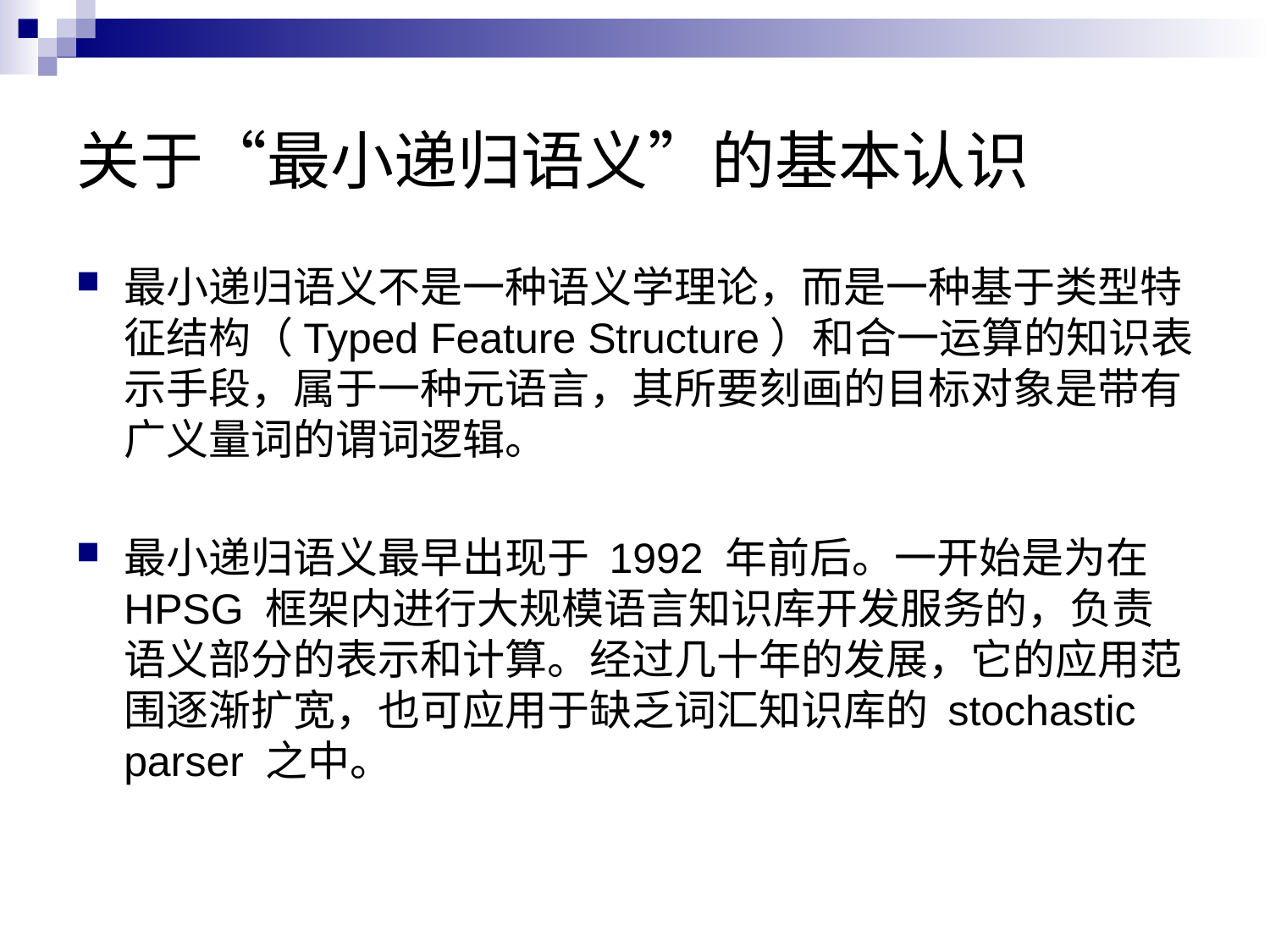

# 关于“最小递归语义”的基本认识
最小递归语义不是一种语义学理论，而是一种基于类型特征结构（Typed Feature Structure）和合一运算的知识表示手段，属于一种元语言，其所要刻画的目标对象是带有广义量词的谓词逻辑。

最小递归语义最早出现于 1992 年前后。一开始是为在 HPSG 框架内进行大规模语言知识库开发服务的，负责语义部分的表示和计算。经过几十年的发展，它的应用范围逐渐扩宽，也可应用于缺乏词汇知识库的 stochastic parser 之中。